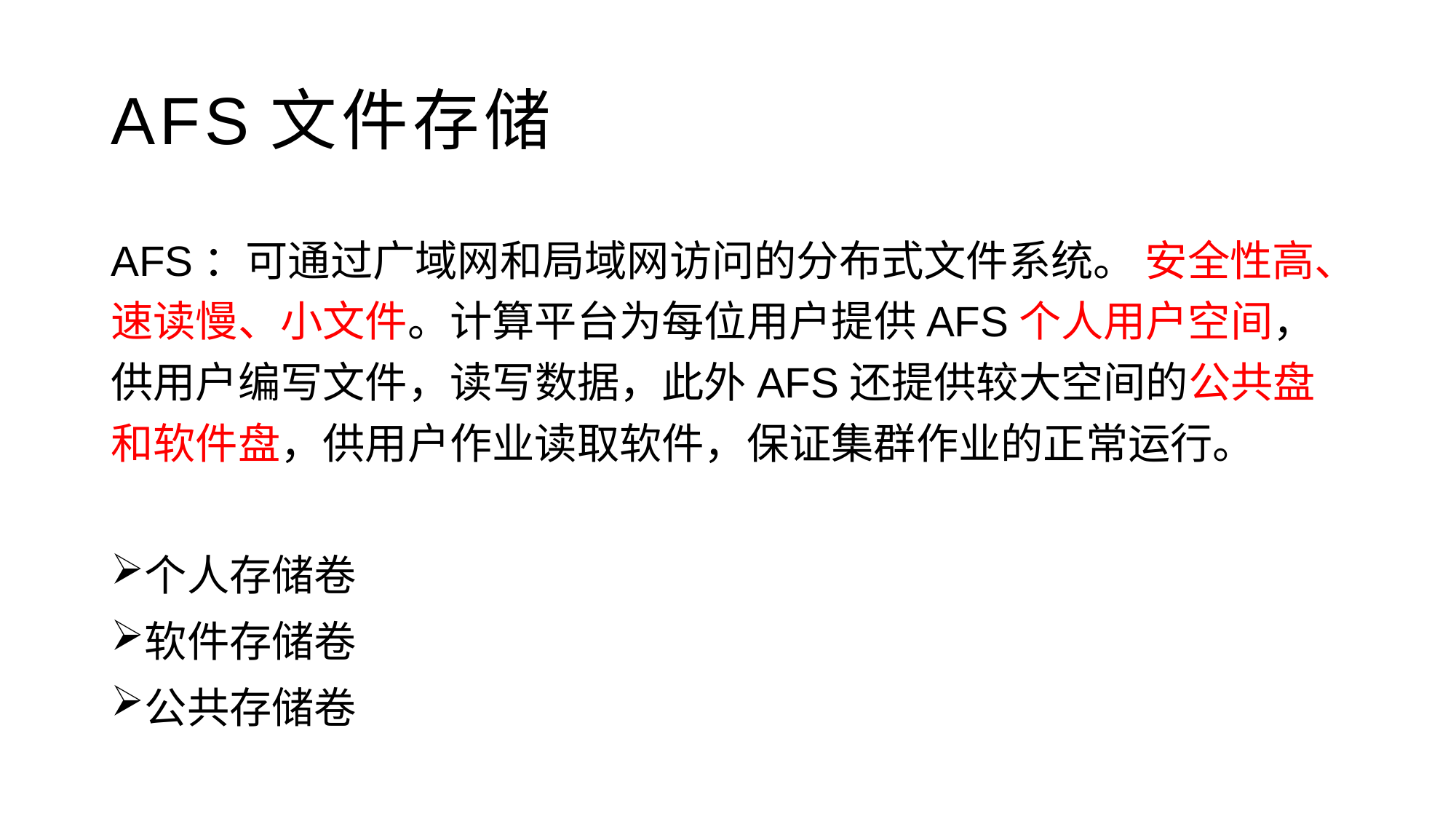

# AFS文件存储
AFS：可通过广域网和局域网访问的分布式文件系统。 安全性高、速读慢、小文件。计算平台为每位用户提供AFS个人用户空间，供用户编写文件，读写数据，此外AFS还提供较大空间的公共盘和软件盘，供用户作业读取软件，保证集群作业的正常运行。

个人存储卷
软件存储卷
公共存储卷